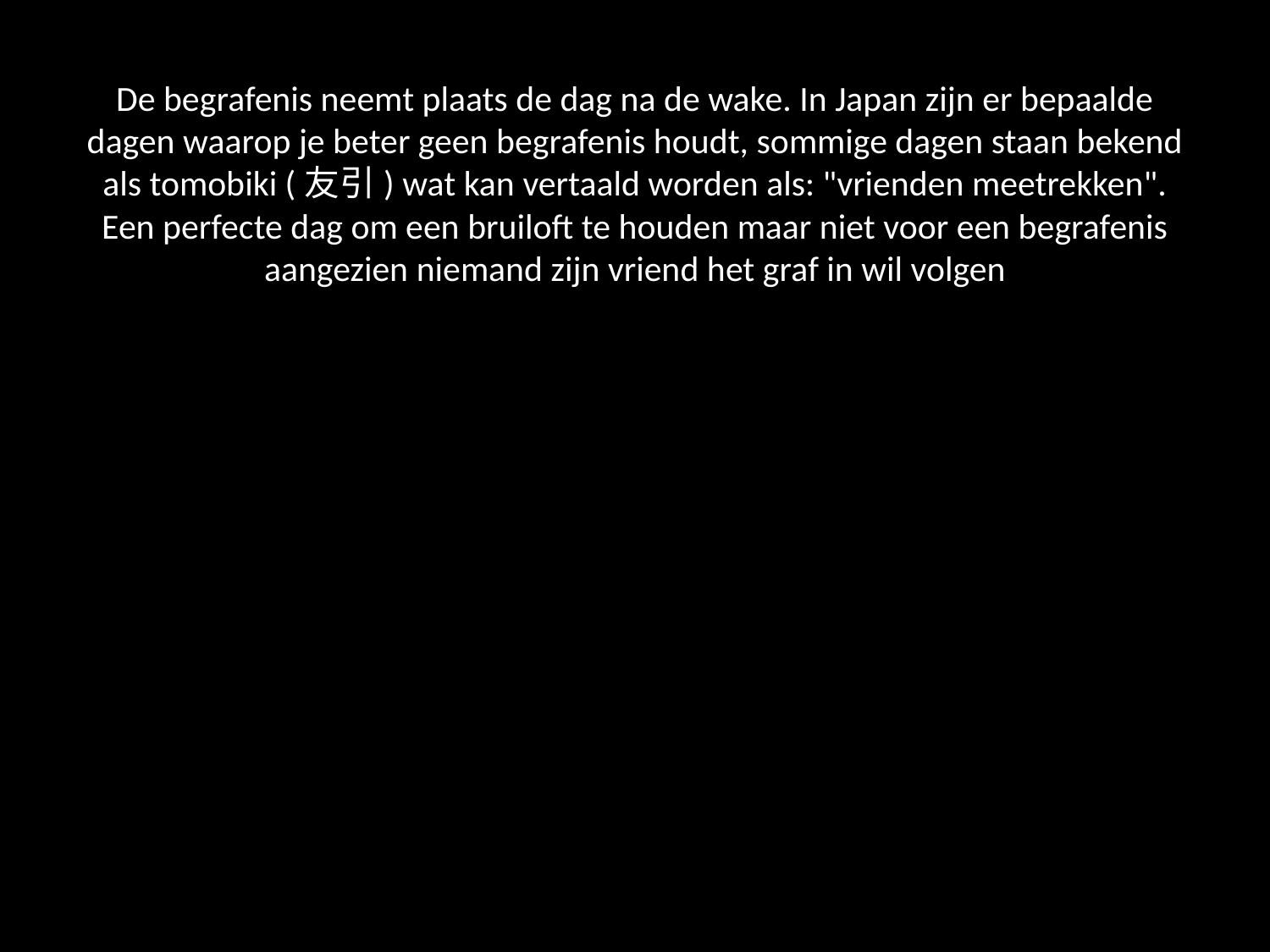

# De begrafenis neemt plaats de dag na de wake. In Japan zijn er bepaalde dagen waarop je beter geen begrafenis houdt, sommige dagen staan bekend als tomobiki (友引) wat kan vertaald worden als: "vrienden meetrekken". Een perfecte dag om een bruiloft te houden maar niet voor een begrafenis aangezien niemand zijn vriend het graf in wil volgen